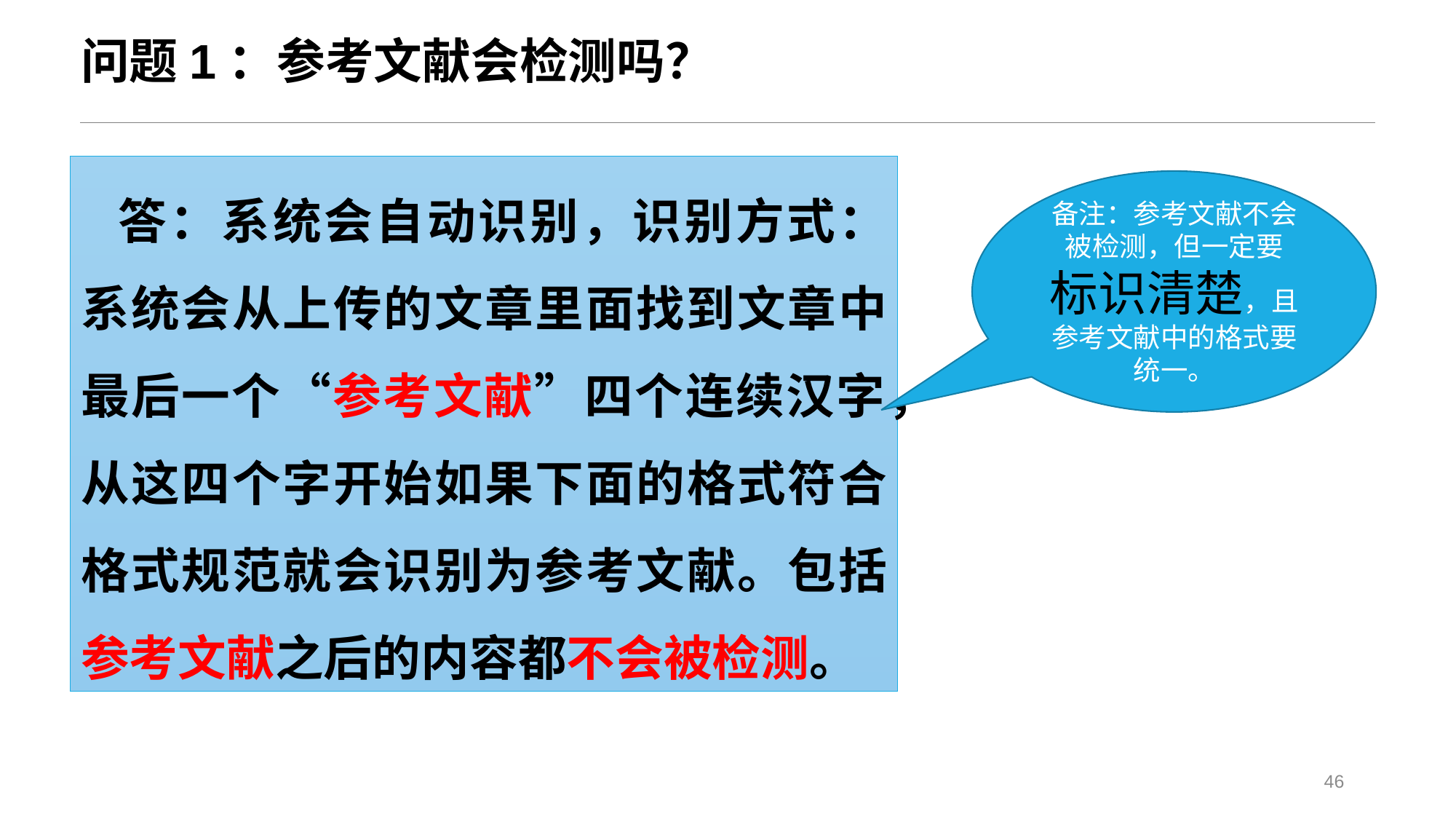

问题1：参考文献会检测吗？
答：系统会自动识别，识别方式：系统会从上传的文章里面找到文章中最后一个“参考文献”四个连续汉字，从这四个字开始如果下面的格式符合格式规范就会识别为参考文献。包括参考文献之后的内容都不会被检测。
备注：参考文献不会被检测，但一定要标识清楚，且参考文献中的格式要统一。
46